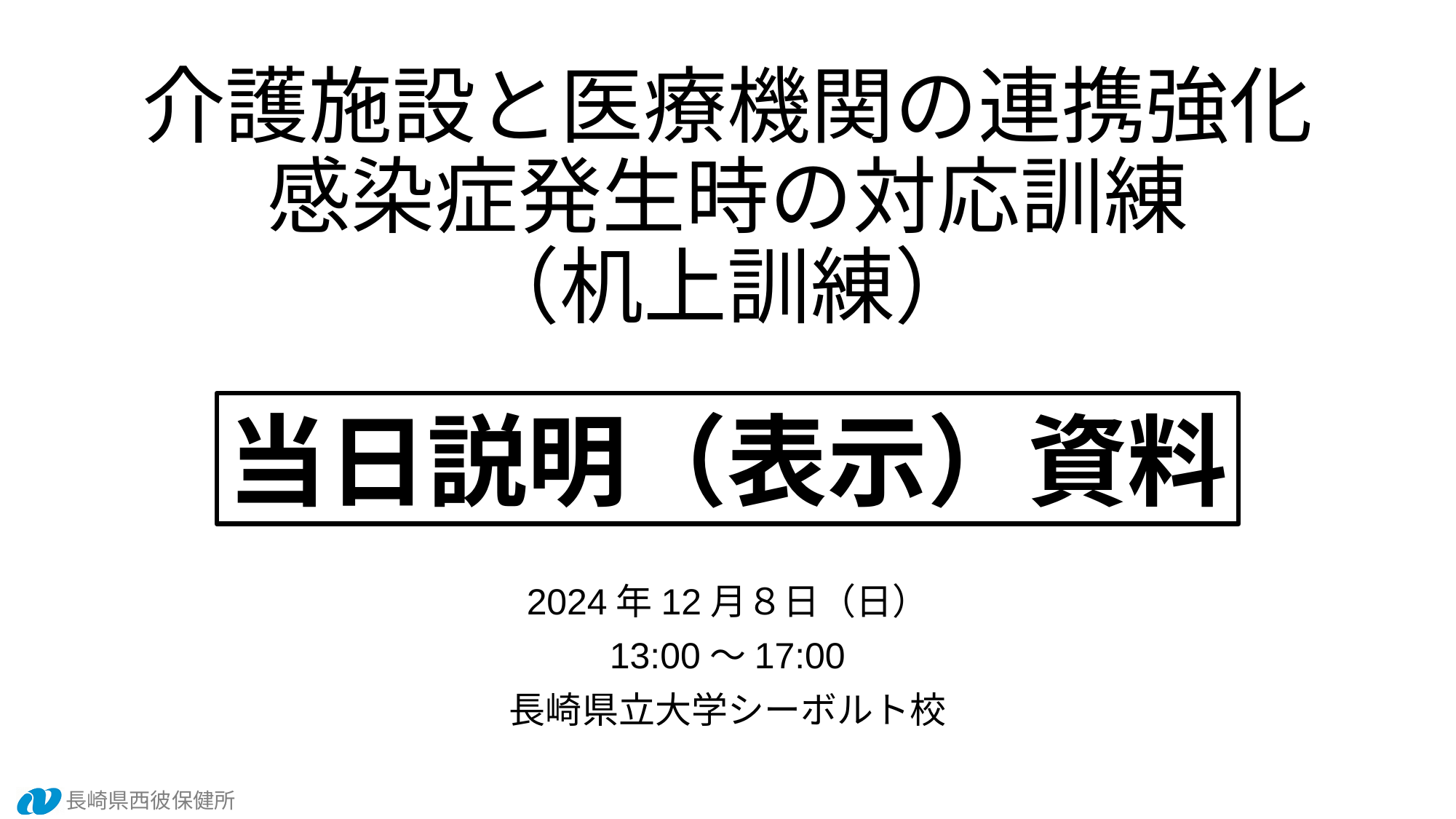

# 介護施設と医療機関の連携強化 感染症発生時の対応訓練 （机上訓練）
当日説明（表示）資料
2024年12月８日（日）
13:00～17:00
長崎県立大学シーボルト校